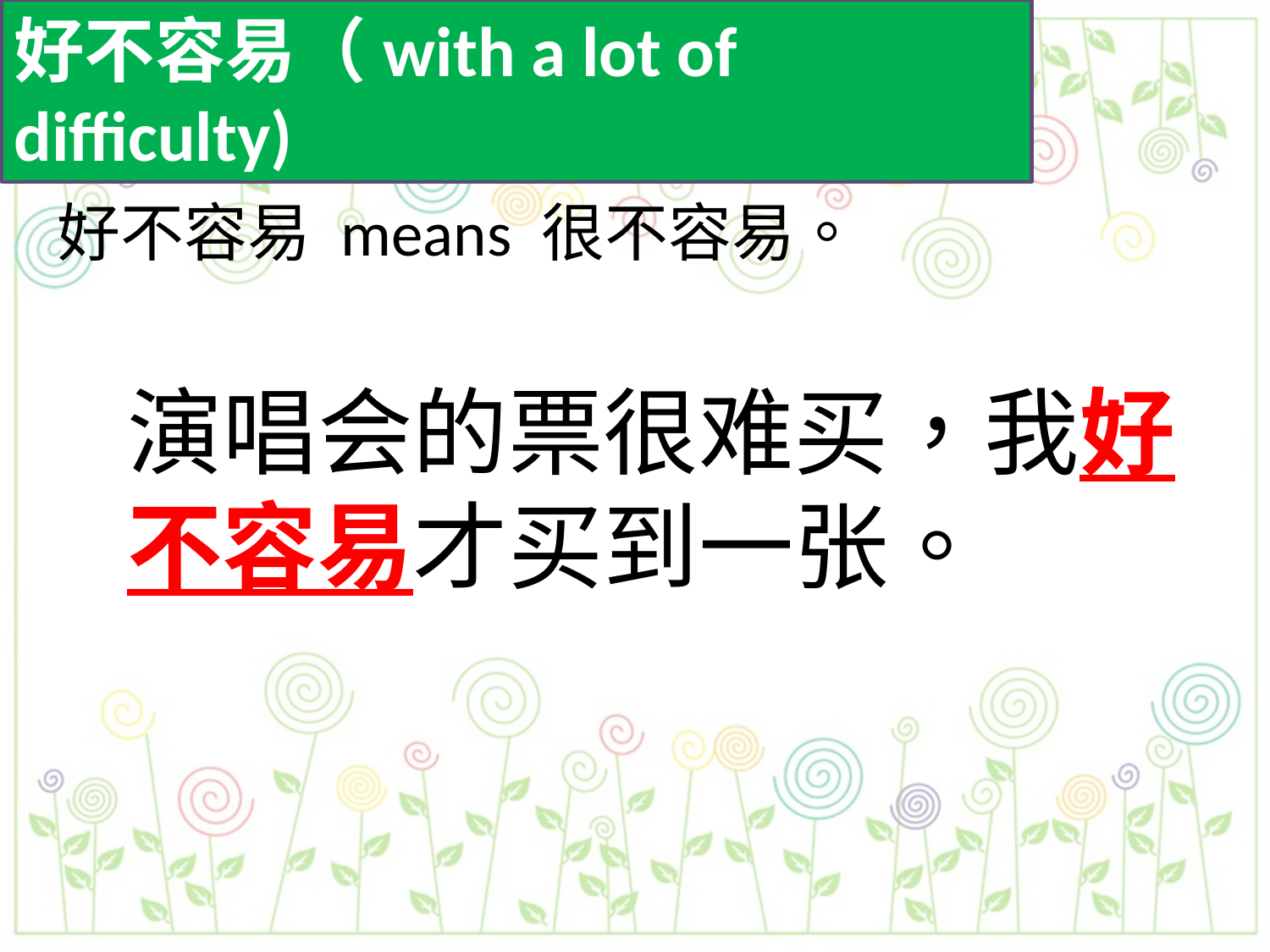

好不容易（with a lot of difficulty)
好不容易 means 很不容易。
演唱会的票很难买，我好不容易才买到一张。